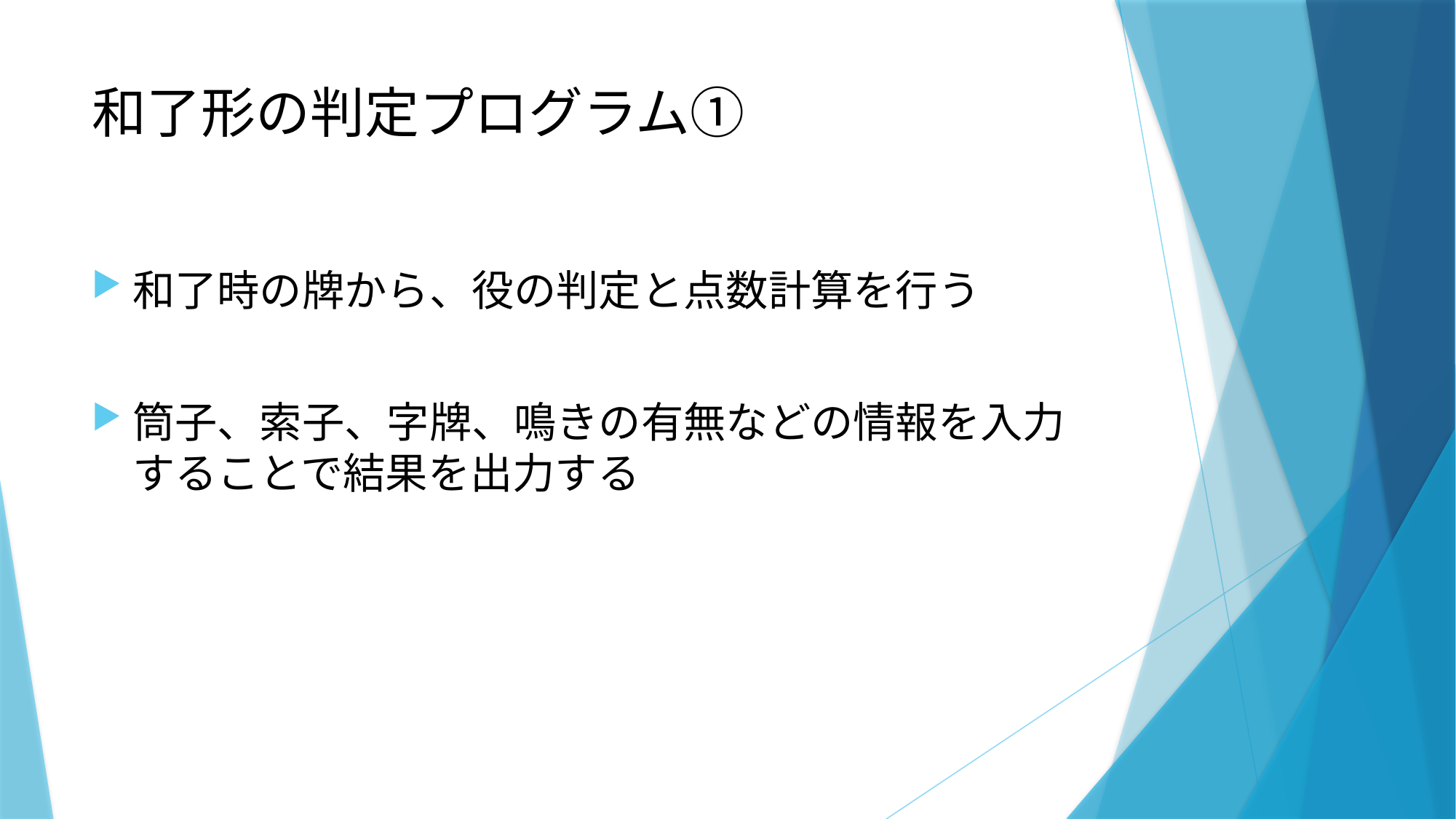

# 和了形の判定プログラム①
和了時の牌から、役の判定と点数計算を行う

筒子、索子、字牌、鳴きの有無などの情報を入力することで結果を出力する